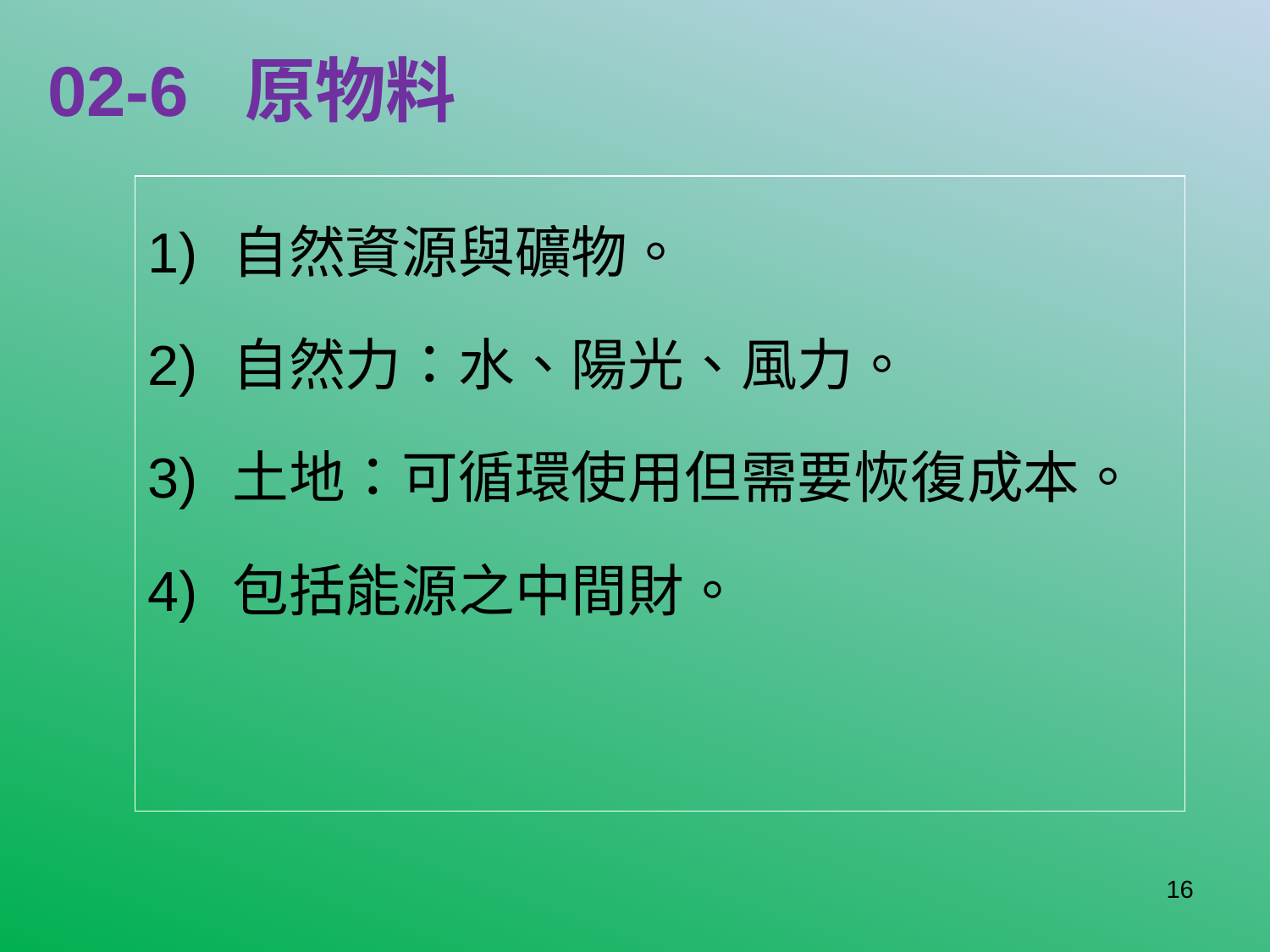

# 02-6  原物料
自然資源與礦物。
自然力：水、陽光、風力。
土地：可循環使用但需要恢復成本。
包括能源之中間財。
16